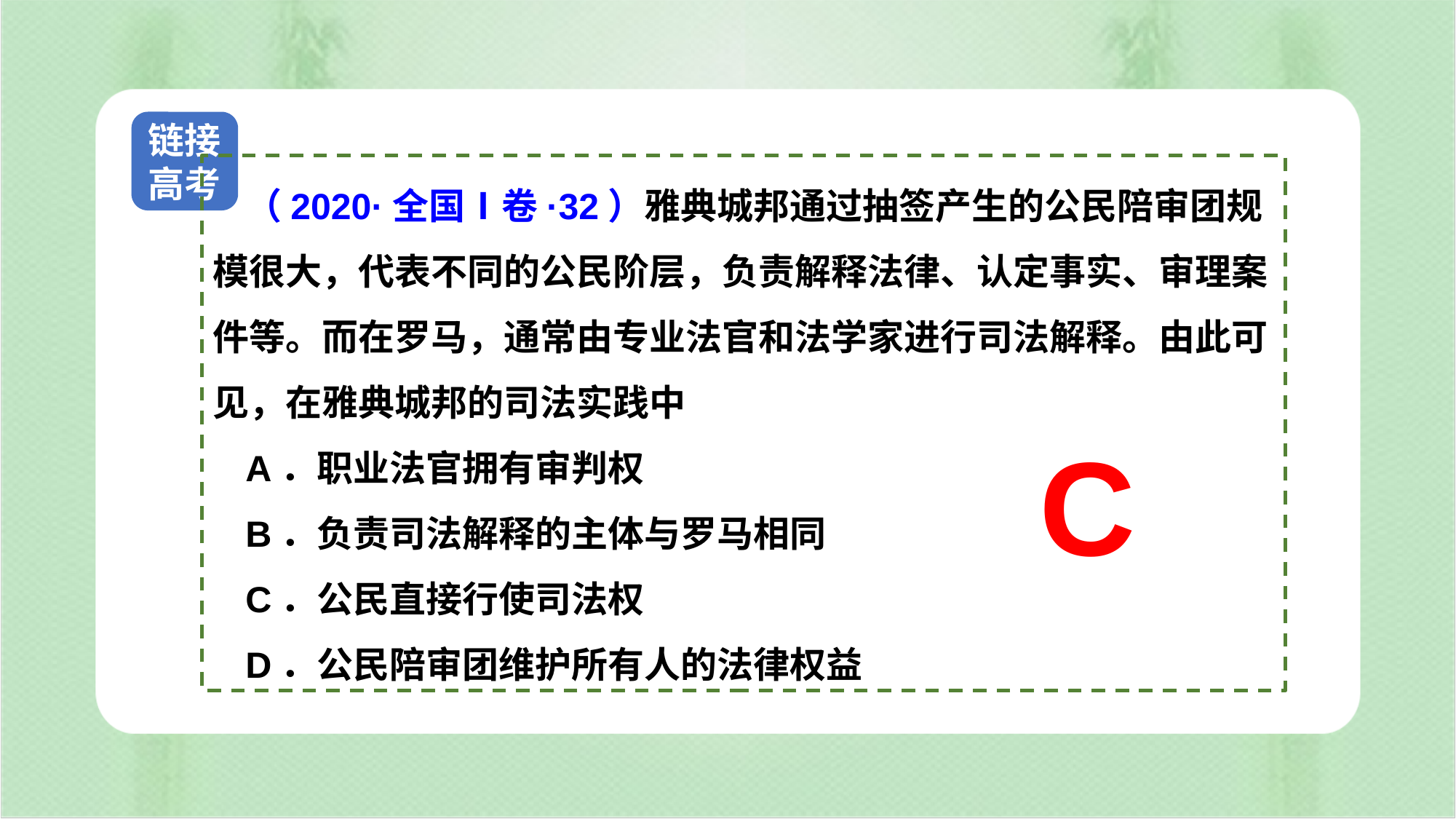

链接高考
（2020·全国Ⅰ卷·32）雅典城邦通过抽签产生的公民陪审团规模很大，代表不同的公民阶层，负责解释法律、认定事实、审理案件等。而在罗马，通常由专业法官和法学家进行司法解释。由此可见，在雅典城邦的司法实践中
A．职业法官拥有审判权
B．负责司法解释的主体与罗马相同
C．公民直接行使司法权
D．公民陪审团维护所有人的法律权益
C